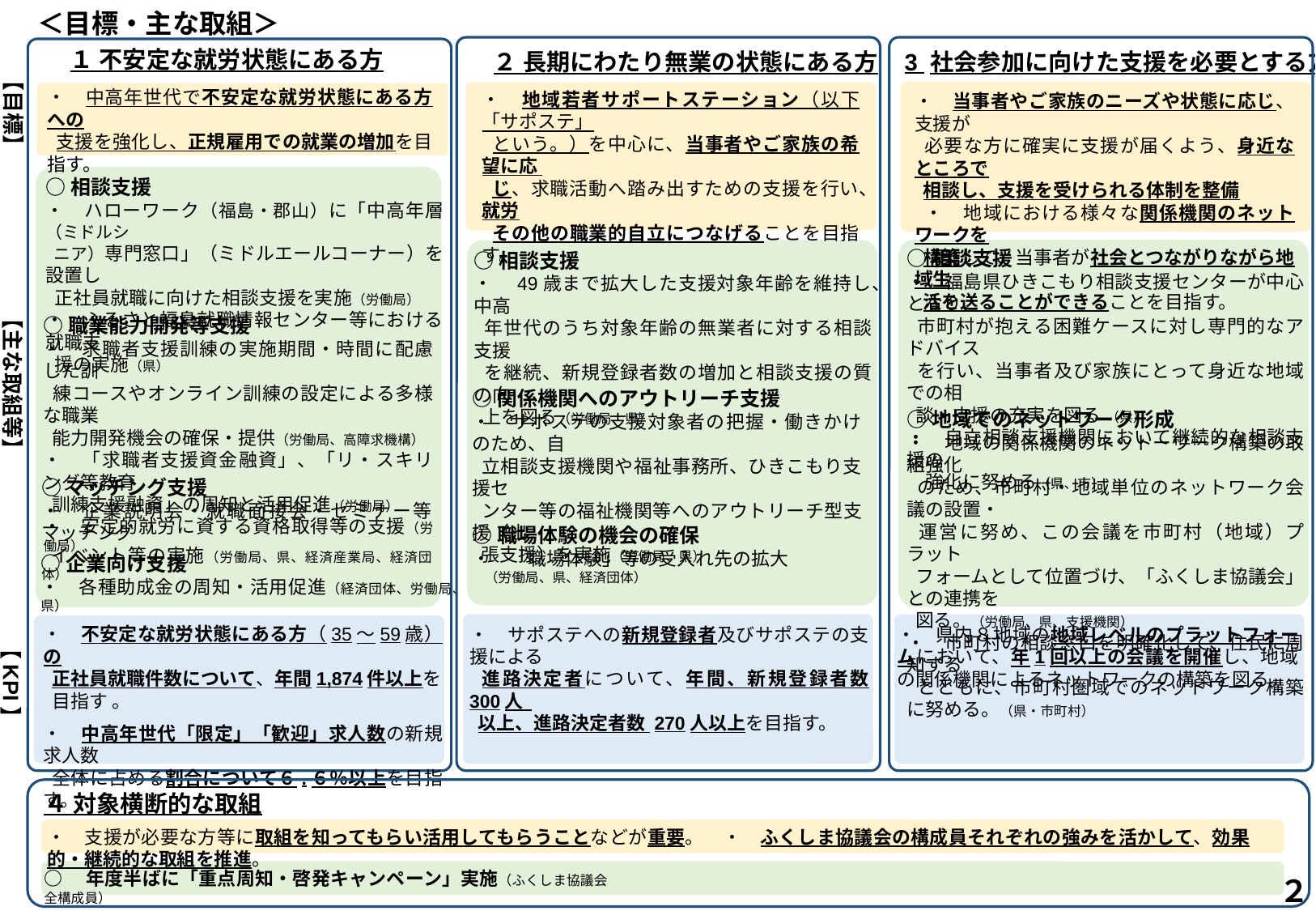

＜目標・主な取組＞

１ 不安定な就労状態にある方

3 社会参加に向けた支援を必要とする方
２ 長期にわたり無業の状態にある方
【目標】
・　中高年世代で不安定な就労状態にある方への
 支援を強化し、正規雇用での就業の増加を目指す。

・　地域若者サポートステーション（以下「サポステ」
 という。）を中心に、当事者やご家族の希望に応
 じ、求職活動へ踏み出すための支援を行い、就労
 その他の職業的自立につなげることを目指す。

・　当事者やご家族のニーズや状態に応じ、支援が
 必要な方に確実に支援が届くよう、身近なところで
 相談し、支援を受けられる体制を整備
 ・　地域における様々な関係機関のネットワークを
 構築して、当事者が社会とつながりながら地域生
 活を送ることができることを目指す。

○相談支援
・　ハローワーク（福島・郡山）に「中高年層（ミドルシ
 ニア）専門窓口」（ミドルエールコーナー）を設置し
 正社員就職に向けた相談支援を実施（労働局）
・　ふるさと福島就職情報センター等における就職支
 援の実施（県）

○相談支援
・　福島県ひきこもり相談支援センターが中心となり、
 市町村が抱える困難ケースに対し専門的なアドバイス
 を行い、当事者及び家族にとって身近な地域での相
 談・支援の充実を図る （県）
・　自立相談支援機関において継続的な相談支援の
　強化に努める（県、市）
○相談支援
・　49歳まで拡大した支援対象年齢を維持し、中高
 年世代のうち対象年齢の無業者に対する相談支援
 を継続、新規登録者数の増加と相談支援の質の向
 上を図る（労働局、県）
【主な取組等】
○職業能力開発等支援
・　求職者支援訓練の実施期間・時間に配慮した訓
 練コースやオンライン訓練の設定による多様な職業
 能力開発機会の確保・提供（労働局、高障求機構）
・　「求職者支援資金融資」、「リ・スキリング等教育
 訓練支援融資」の周知と活用促進（労働局）
・　安定的就労に資する資格取得等の支援（労働局）

○関係機関へのアウトリーチ支援
・　サポステの支援対象者の把握・働きかけのため、自
 立相談支援機関や福祉事務所、ひきこもり支援セ
 ンター等の福祉機関等へのアウトリーチ型支援（出
 張支援）を実施（労働局、県）
○地域でのネットワーク形成
・　地域の関係機関のネットーワーク構築の取組強化
 のため、市町村・地域単位のネットワーク会議の設置・
 運営に努め、この会議を市町村（地域）プラット
 フォームとして位置づけ、「ふくしま協議会」との連携を
 図る。（労働局、県、支援機関）
・　市町村の相談窓口を明確化して、住民に周知する
 とともに、市町村圏域でのネットワーク構築に努める。（県・市町村）

○マッチング支援
・　企業説明会・就職面接会・セミナー等マッチング
 イベント等の実施（労働局、県、経済産業局、経済団体）
○職場体験の機会の確保
・　「職場体験」等の受入れ先の拡大
   （労働局、県、経済団体）
○企業向け支援
・　各種助成金の周知・活用促進（経済団体、労働局、県）

・　不安定な就労状態にある方（35～59歳）の
 正社員就職件数について、年間1,874件以上を
 目指す 。

・　中高年世代「限定」「歓迎」求人数の新規求人数
 全体に占める割合について６.６％以上を目指す。

・　サポステへの新規登録者及びサポステの支援による
 進路決定者について、年間、新規登録者数 300人
 以上、進路決定者数 270人以上を目指す。
・　県内８地域の地域レベルのプラットフォームにおいて、年1回以上の会議を開催し、地域の関係機関によるネットワークの構築を図る。

【KPI】

４ 対象横断的な取組
・　支援が必要な方等に取組を知ってもらい活用してもらうことなどが重要。　・　ふくしま協議会の構成員それぞれの強みを活かして、効果的・継続的な取組を推進。

○　年度半ばに「重点周知・啓発キャンペーン」実施（ふくしま協議会全構成員）

２